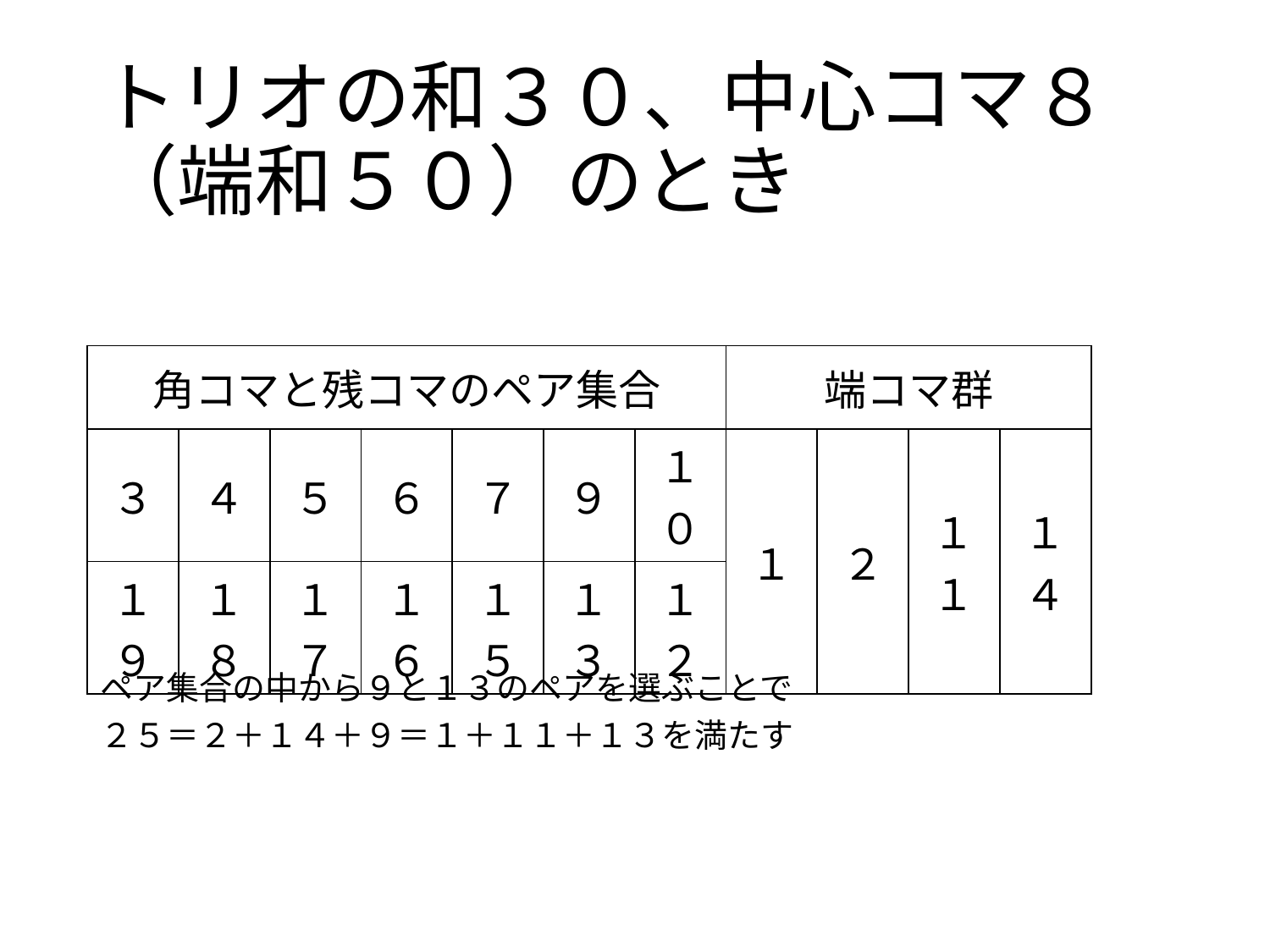

# トリオの和３０、中心コマ８（端和５０）のとき

| 角コマと残コマのペア集合 |  |  |  |  |  |  | 端コマ群 |  |  |  |
| --- | --- | --- | --- | --- | --- | --- | --- | --- | --- | --- |
| ３ | ４ | ５ | ６ | ７ | ９ | １０ | １ | ２ | １１ | １４ |
| １９ | １８ | １７ | １６ | １５ | １３ | １２ |  |  |  |  |
ペア集合の中から９と１３のペアを選ぶことで
２５＝２＋１４＋９＝１＋１１＋１３を満たす